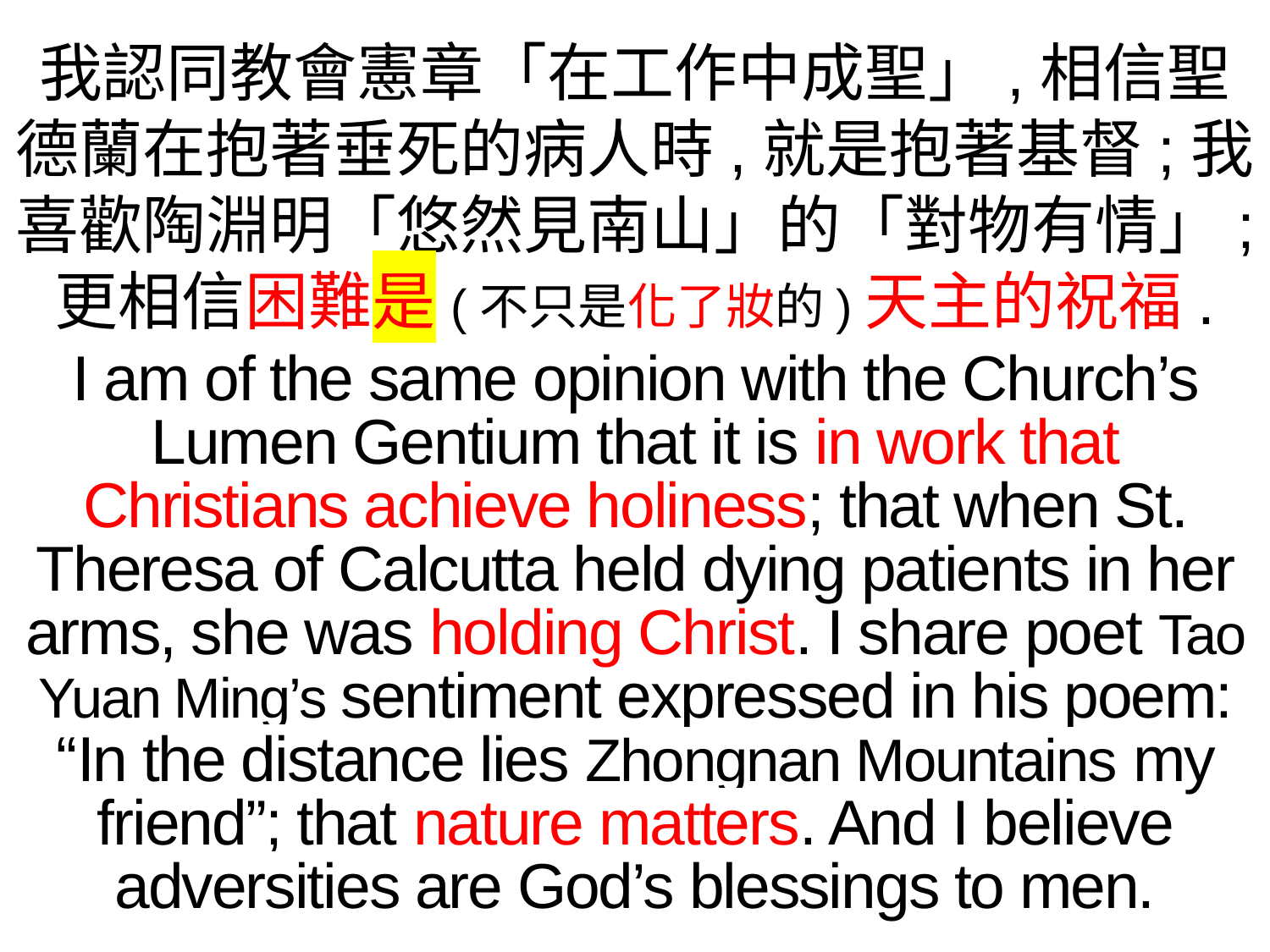

我認同教會憲章「在工作中成聖」,相信聖德蘭在抱著垂死的病人時,就是抱著基督;我喜歡陶淵明「悠然見南山」的「對物有情」;
更相信困難是(不只是化了妝的)天主的祝福.
I am of the same opinion with the Church’s Lumen Gentium that it is in work that Christians achieve holiness; that when St. Theresa of Calcutta held dying patients in her arms, she was holding Christ. I share poet Tao Yuan Ming’s sentiment expressed in his poem: “In the distance lies Zhongnan Mountains my friend”; that nature matters. And I believe adversities are God’s blessings to men.